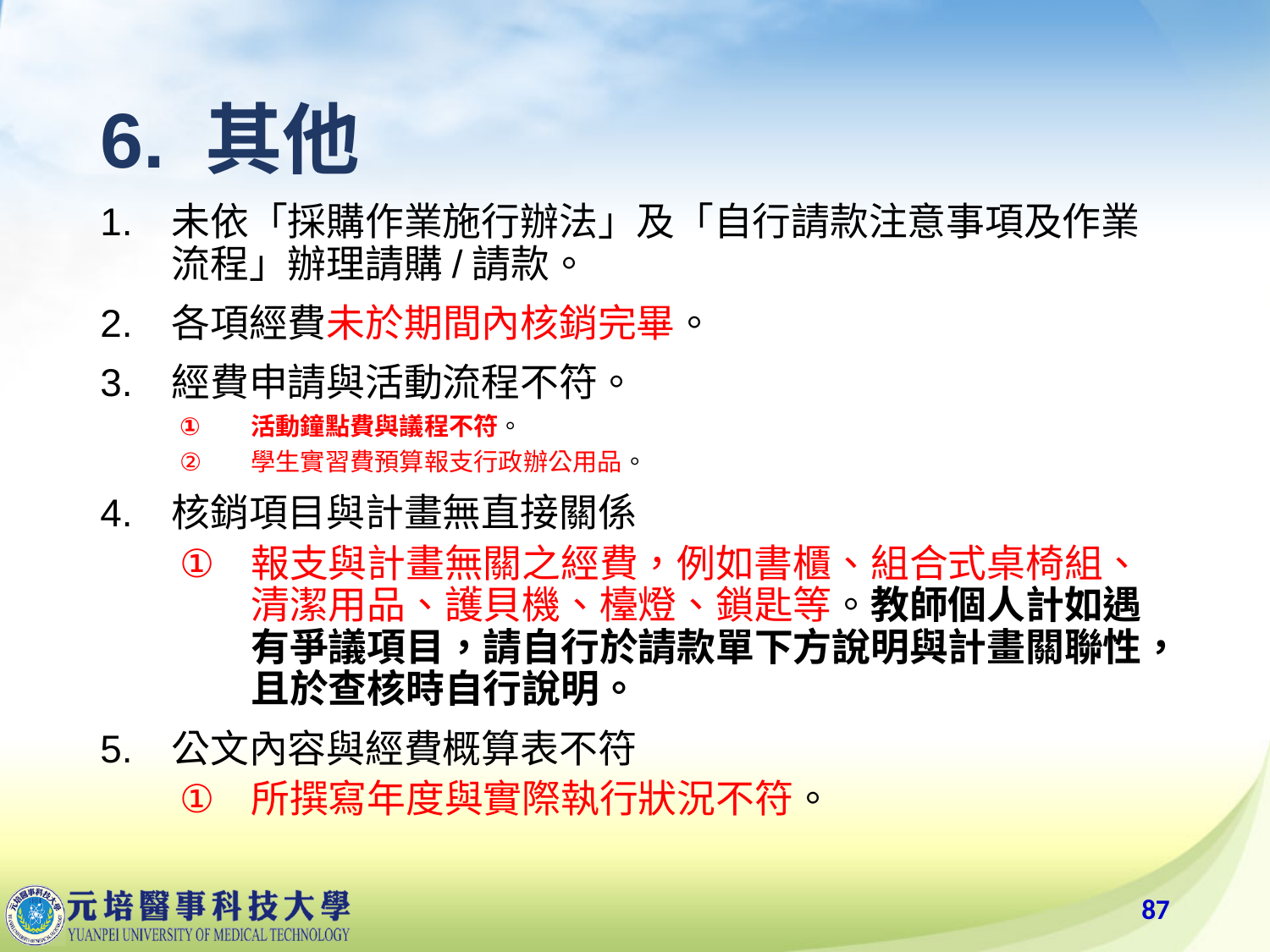

# 6. 其他
未依「採購作業施行辦法」及「自行請款注意事項及作業流程」辦理請購/請款。
各項經費未於期間內核銷完畢。
經費申請與活動流程不符。
活動鐘點費與議程不符。
學生實習費預算報支行政辦公用品。
核銷項目與計畫無直接關係
報支與計畫無關之經費，例如書櫃、組合式桌椅組、清潔用品、護貝機、檯燈、鎖匙等。教師個人計如遇有爭議項目，請自行於請款單下方說明與計畫關聯性，且於查核時自行說明。
公文內容與經費概算表不符
所撰寫年度與實際執行狀況不符。

87